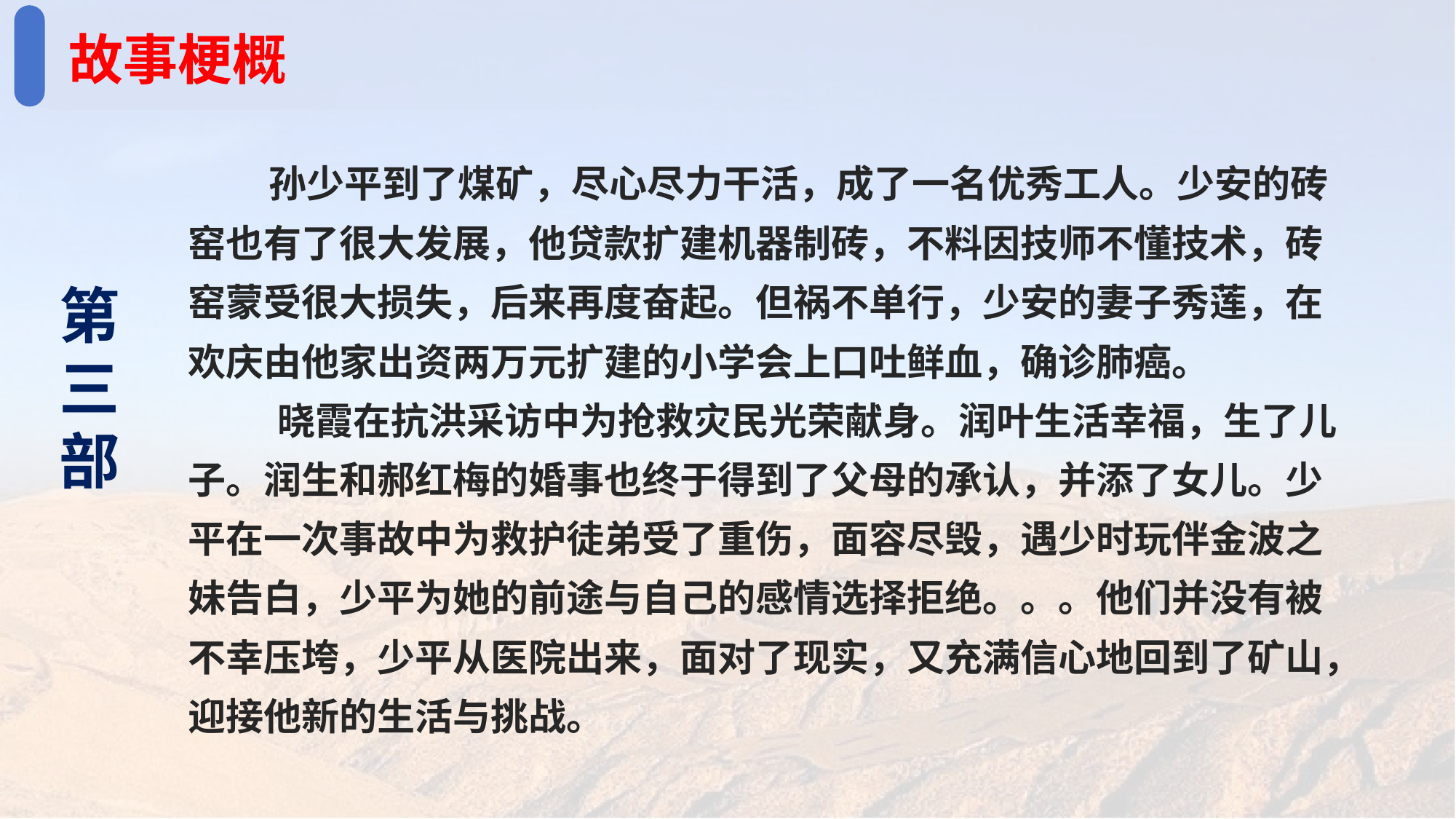

故事梗概
  孙少平到了煤矿，尽心尽力干活，成了一名优秀工人。少安的砖窑也有了很大发展，他贷款扩建机器制砖，不料因技师不懂技术，砖窑蒙受很大损失，后来再度奋起。但祸不单行，少安的妻子秀莲，在欢庆由他家出资两万元扩建的小学会上口吐鲜血，确诊肺癌。
   晓霞在抗洪采访中为抢救灾民光荣献身。润叶生活幸福，生了儿子。润生和郝红梅的婚事也终于得到了父母的承认，并添了女儿。少平在一次事故中为救护徒弟受了重伤，面容尽毁，遇少时玩伴金波之妹告白，少平为她的前途与自己的感情选择拒绝。。。他们并没有被不幸压垮，少平从医院出来，面对了现实，又充满信心地回到了矿山，迎接他新的生活与挑战。
第三部